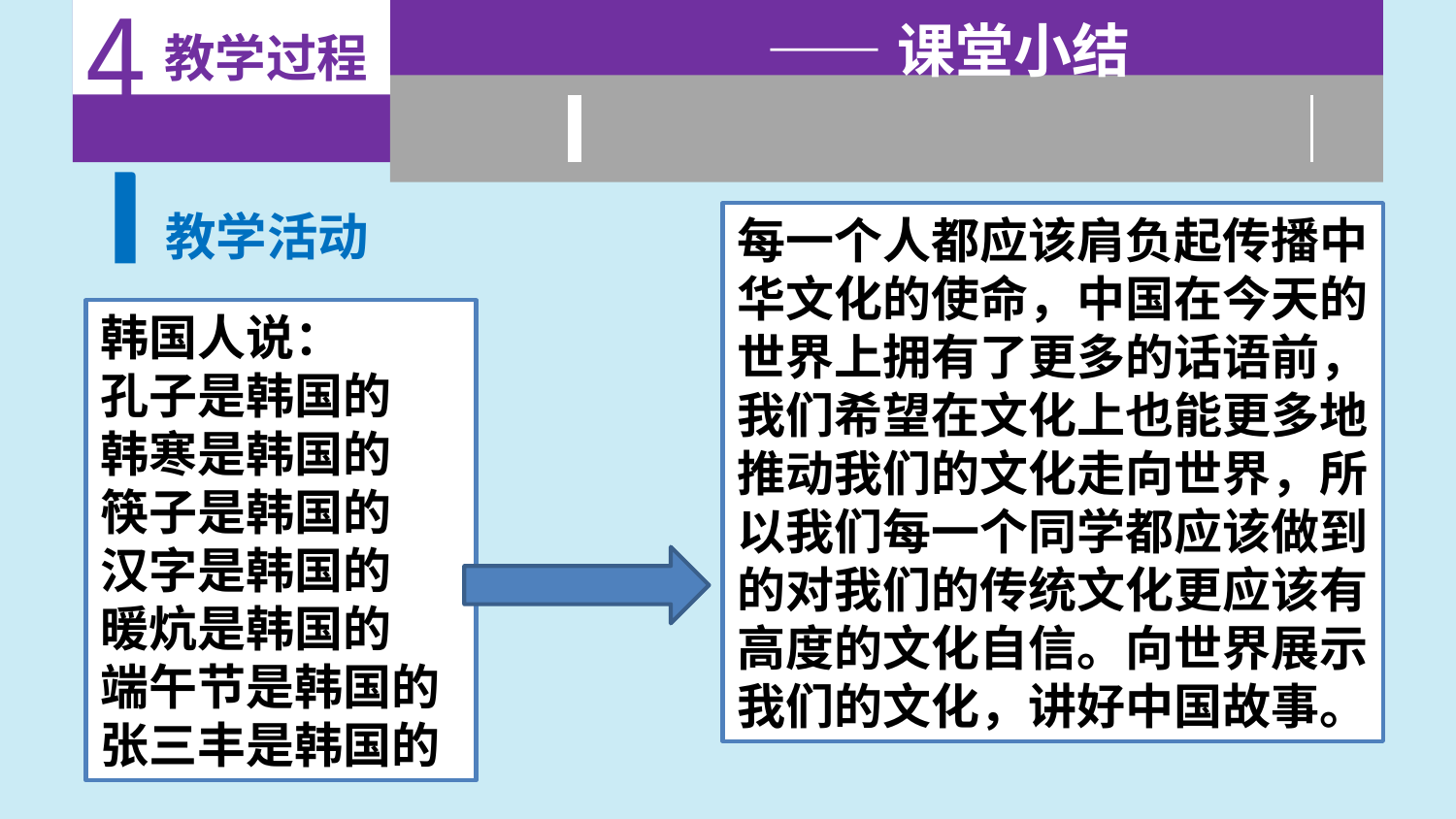

4
     教学过程

——课堂小结

教学活动
每一个人都应该肩负起传播中华文化的使命，中国在今天的世界上拥有了更多的话语前，我们希望在文化上也能更多地推动我们的文化走向世界，所以我们每一个同学都应该做到的对我们的传统文化更应该有高度的文化自信。向世界展示我们的文化，讲好中国故事。
韩国人说：
孔子是韩国的
韩寒是韩国的
筷子是韩国的
汉字是韩国的
暖炕是韩国的
端午节是韩国的
张三丰是韩国的